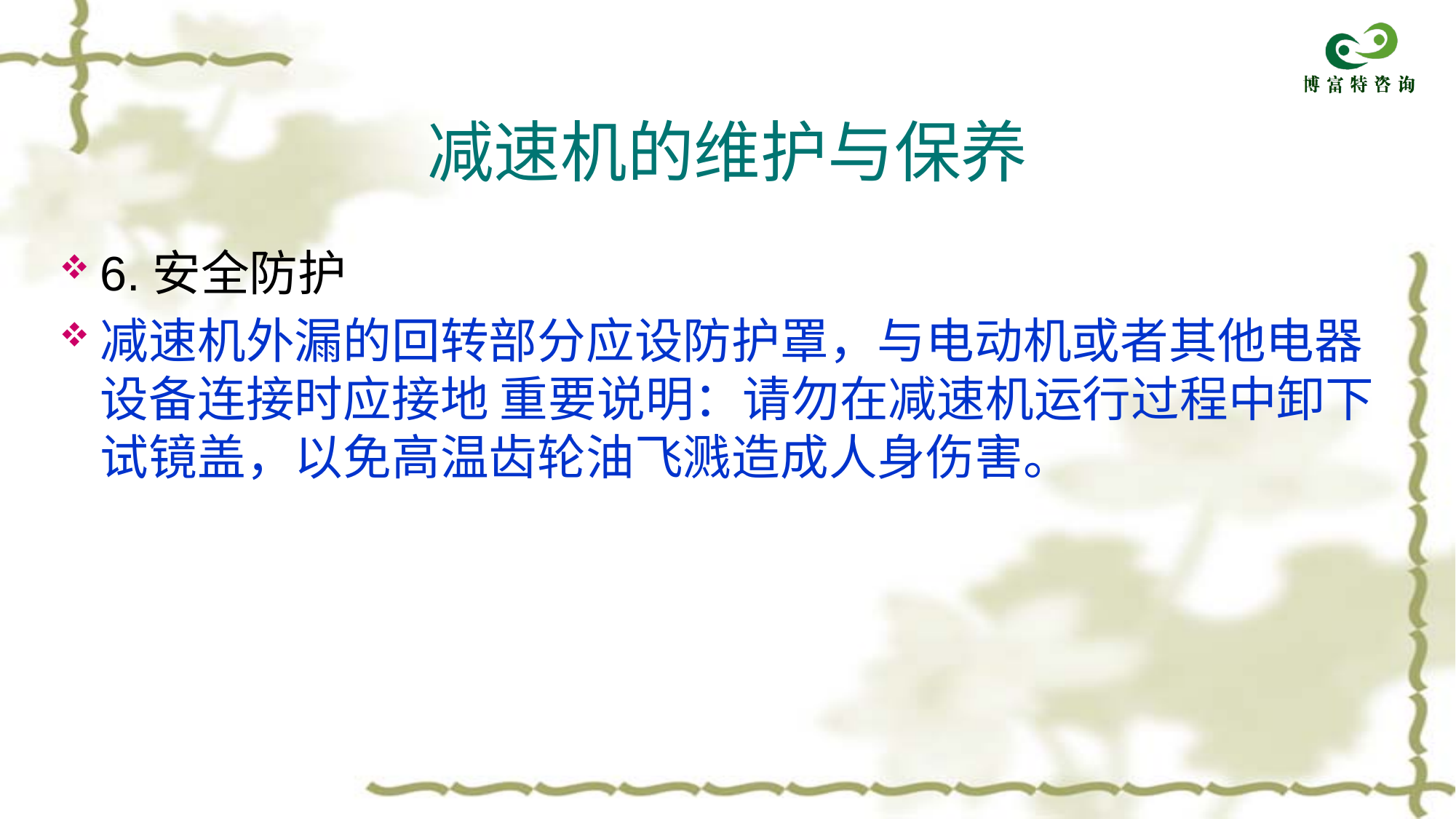

# 减速机的维护与保养
6.安全防护
减速机外漏的回转部分应设防护罩，与电动机或者其他电器设备连接时应接地 重要说明：请勿在减速机运行过程中卸下试镜盖，以免高温齿轮油飞溅造成人身伤害。